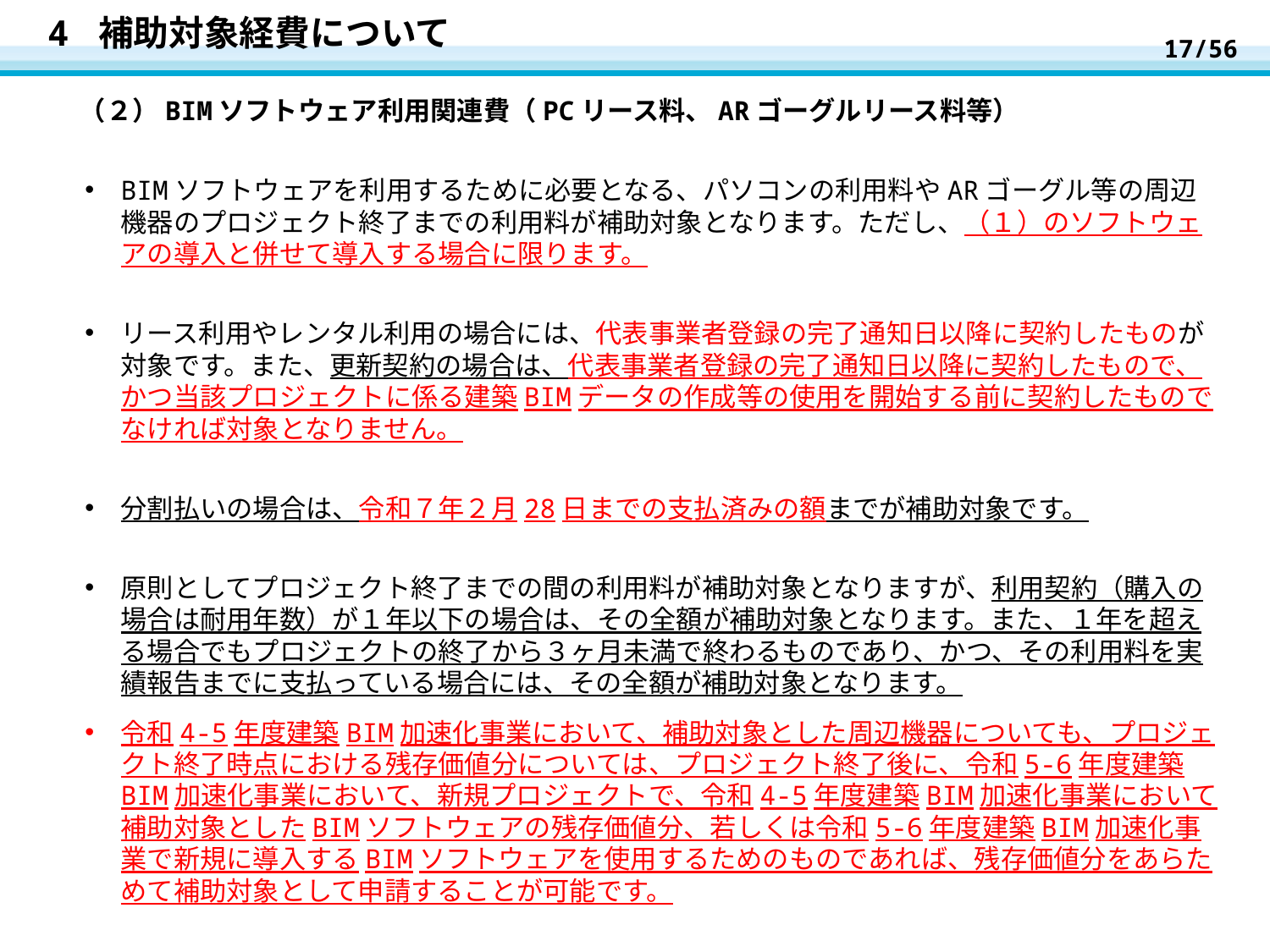

17/56
# 4 補助対象経費について
（２）BIMソフトウェア利用関連費（PCリース料、ARゴーグルリース料等）

BIMソフトウェアを利用するために必要となる、パソコンの利用料やARゴーグル等の周辺機器のプロジェクト終了までの利用料が補助対象となります。ただし、（１）のソフトウェアの導入と併せて導入する場合に限ります。

リース利用やレンタル利用の場合には、代表事業者登録の完了通知日以降に契約したものが対象です。また、更新契約の場合は、代表事業者登録の完了通知日以降に契約したもので、かつ当該プロジェクトに係る建築BIMデータの作成等の使用を開始する前に契約したものでなければ対象となりません。

分割払いの場合は、令和７年２月28日までの支払済みの額までが補助対象です。

原則としてプロジェクト終了までの間の利用料が補助対象となりますが、利用契約（購入の場合は耐用年数）が１年以下の場合は、その全額が補助対象となります。また、１年を超える場合でもプロジェクトの終了から３ヶ月未満で終わるものであり、かつ、その利用料を実績報告までに支払っている場合には、その全額が補助対象となります。
令和4-5年度建築BIM加速化事業において、補助対象とした周辺機器についても、プロジェクト終了時点における残存価値分については、プロジェクト終了後に、令和5-6年度建築BIM加速化事業において、新規プロジェクトで、令和4-5年度建築BIM加速化事業において補助対象としたBIMソフトウェアの残存価値分、若しくは令和5-6年度建築BIM加速化事業で新規に導入するBIMソフトウェアを使用するためのものであれば、残存価値分をあらためて補助対象として申請することが可能です。